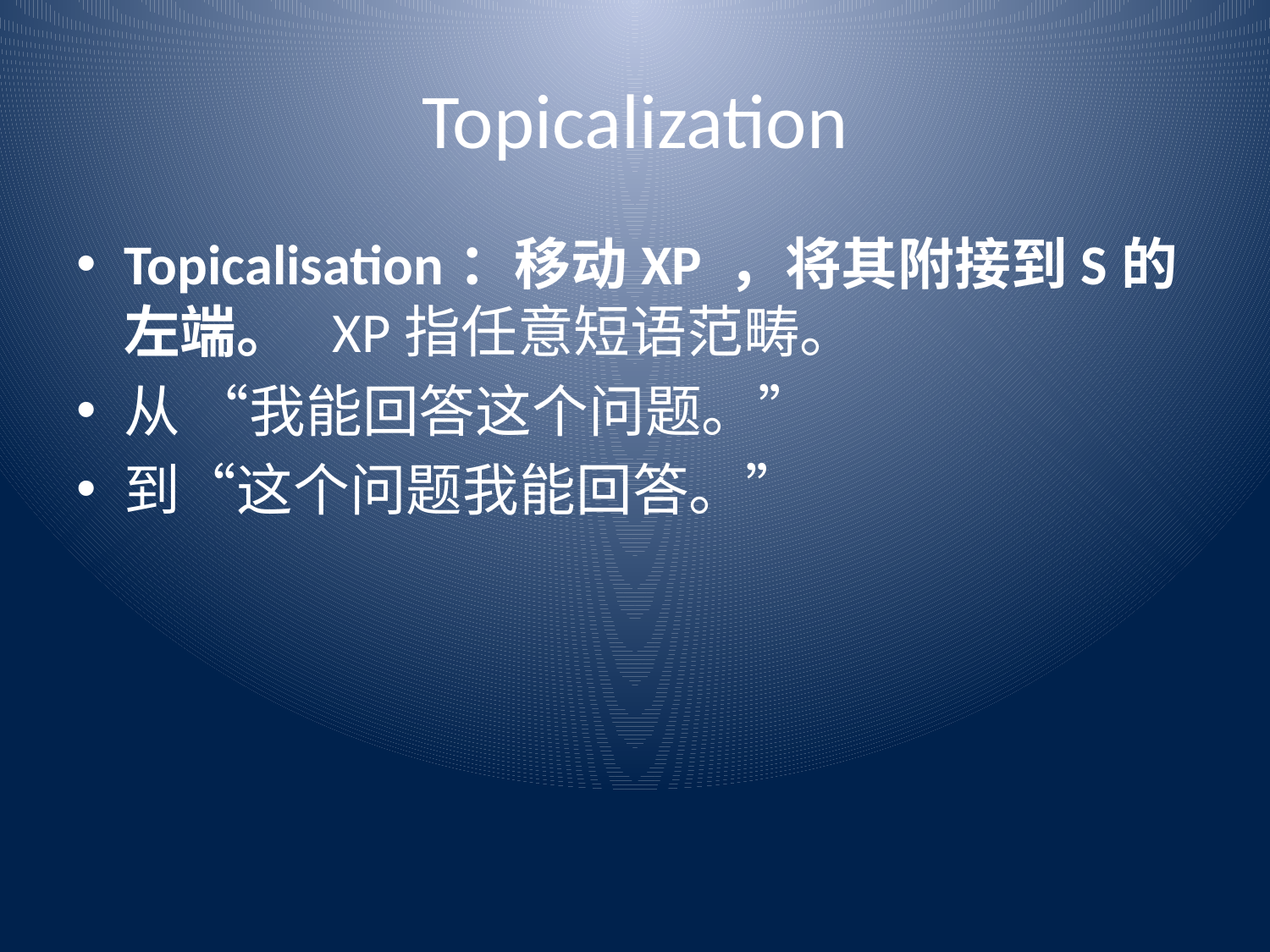

# Topicalization
Topicalisation：移动XP ，将其附接到S的左端。  XP指任意短语范畴。
从 “我能回答这个问题。”
到“这个问题我能回答。”